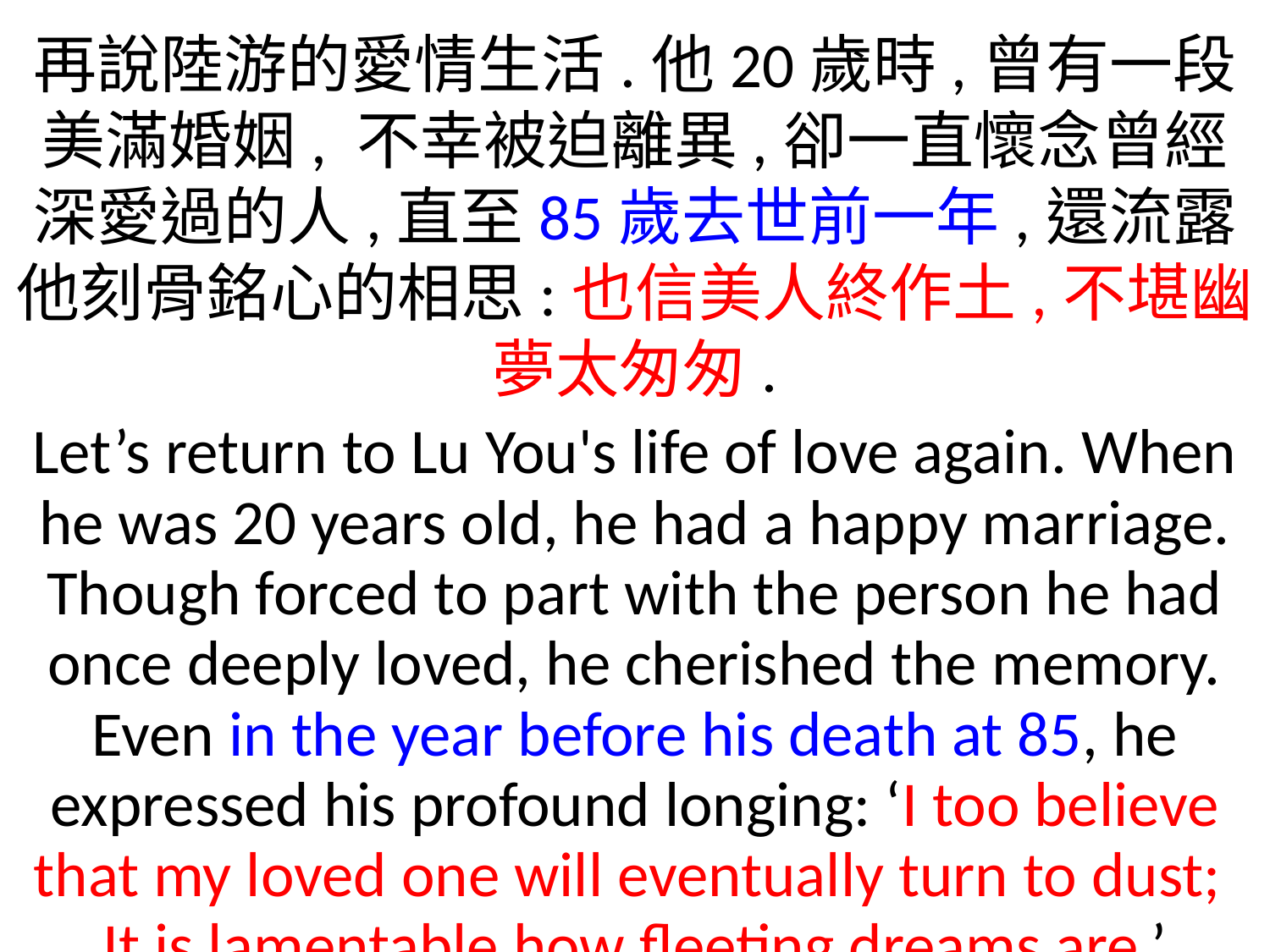

再說陸游的愛情生活.他20歲時,曾有一段美滿婚姻, 不幸被迫離異,卻一直懷念曾經深愛過的人,直至85歲去世前一年,還流露他刻骨銘心的相思:也信美人終作土,不堪幽夢太匆匆.
Let’s return to Lu You's life of love again. When he was 20 years old, he had a happy marriage. Though forced to part with the person he had once deeply loved, he cherished the memory. Even in the year before his death at 85, he expressed his profound longing: ‘I too believe that my loved one will eventually turn to dust;
It is lamentable how fleeting dreams are.’